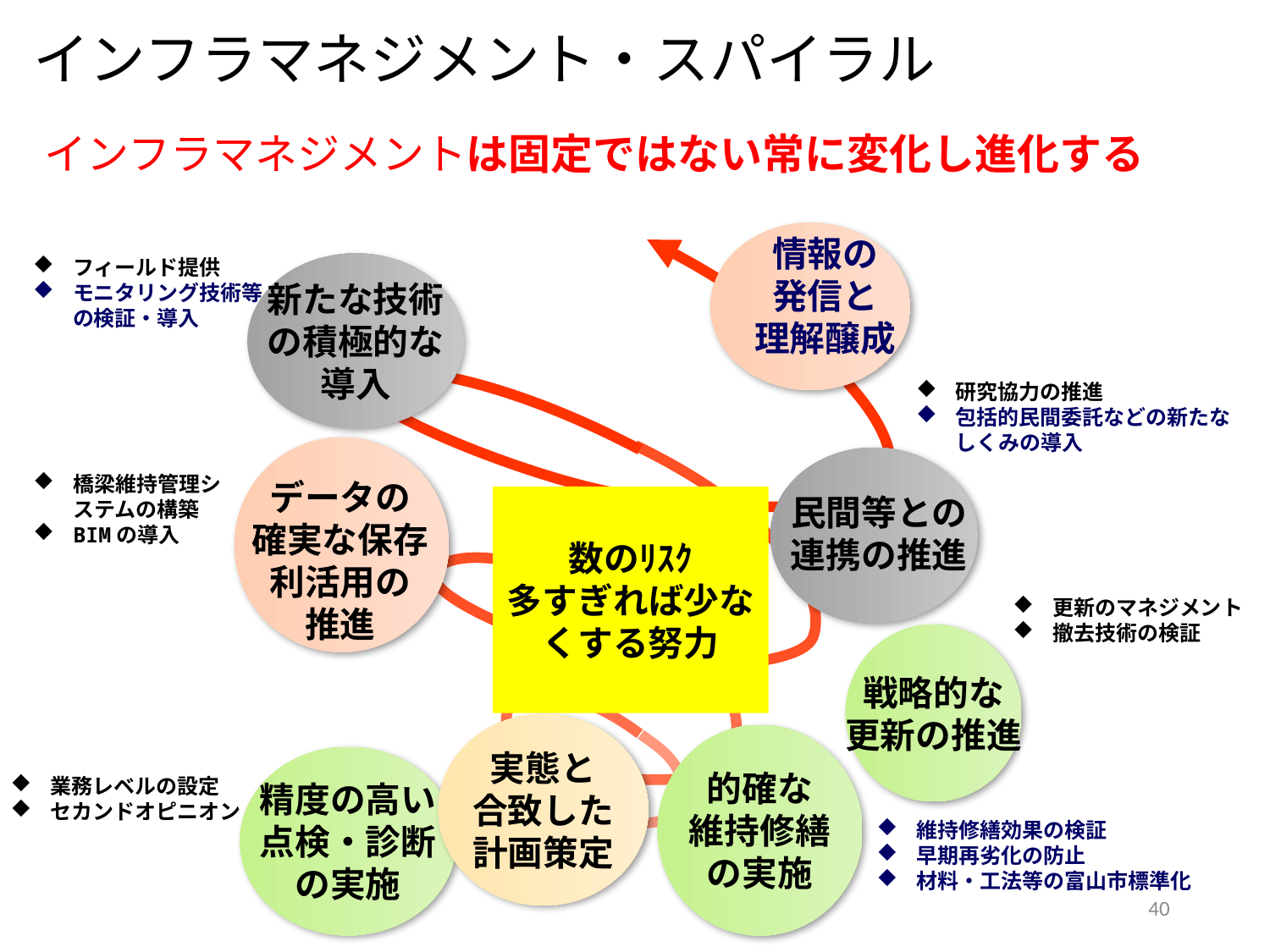

インフラマネジメント・スパイラル
インフラマネジメントは固定ではない常に変化し進化する
情報の
発信と
理解醸成

新たな技術
の積極的な
導入

フィールド提供
モニタリング技術等の検証・導入
研究協力の推進
包括的民間委託などの新たなしくみの導入
データの
確実な保存
利活用の
推進

民間等との
連携の推進

橋梁維持管理システムの構築
BIMの導入
数のﾘｽｸ
多すぎれば少なくする努力

更新のマネジメント
撤去技術の検証
戦略的な
更新の推進

実態と
合致した
計画策定

的確な
維持修繕
の実施

精度の高い
点検・診断
の実施

業務レベルの設定
セカンドオピニオン
維持修繕効果の検証
早期再劣化の防止
材料・工法等の富山市標準化
40